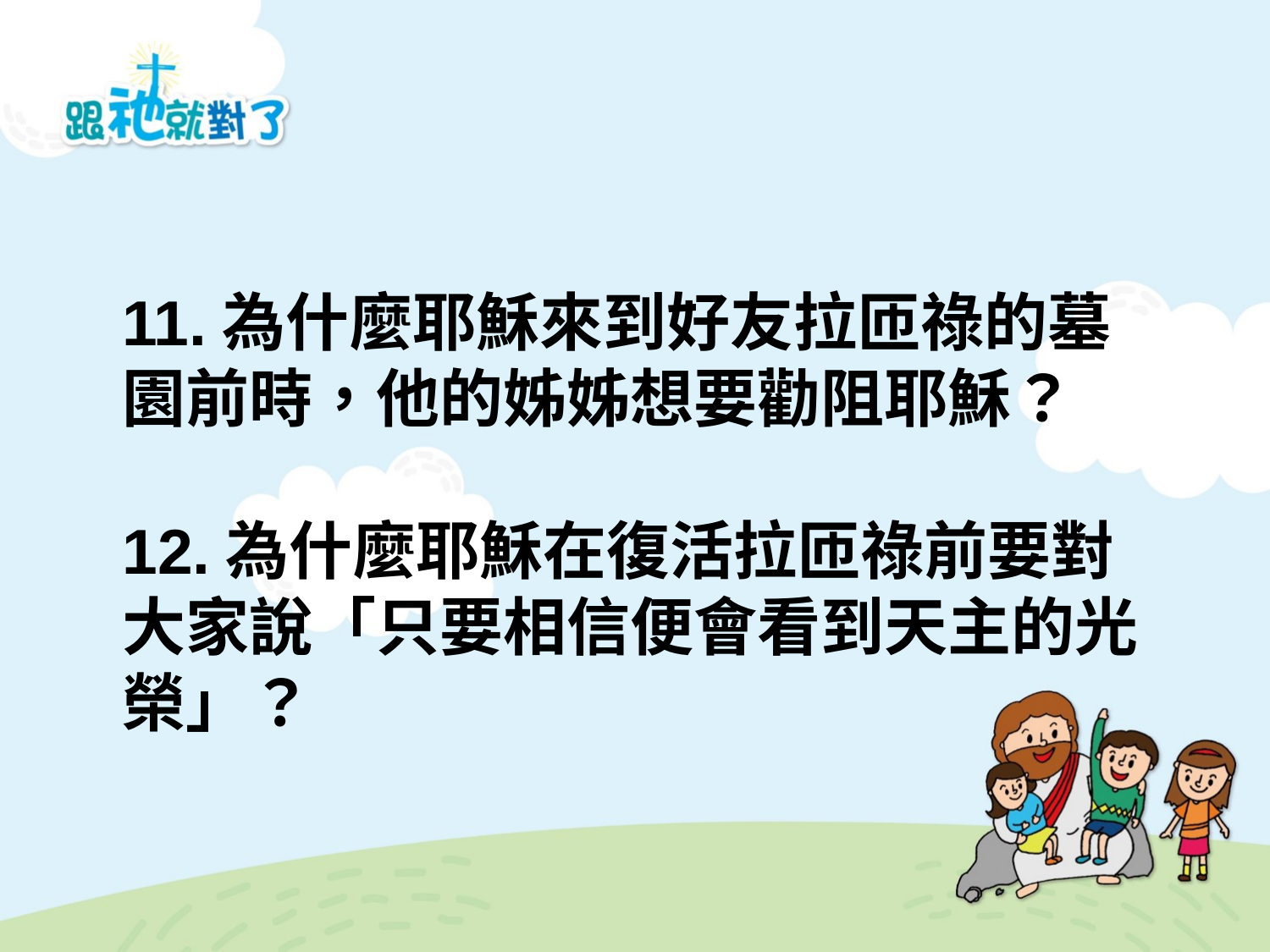

11.為什麼耶穌來到好友拉匝祿的墓園前時，他的姊姊想要勸阻耶穌？

12.為什麼耶穌在復活拉匝祿前要對大家說「只要相信便會看到天主的光榮」？